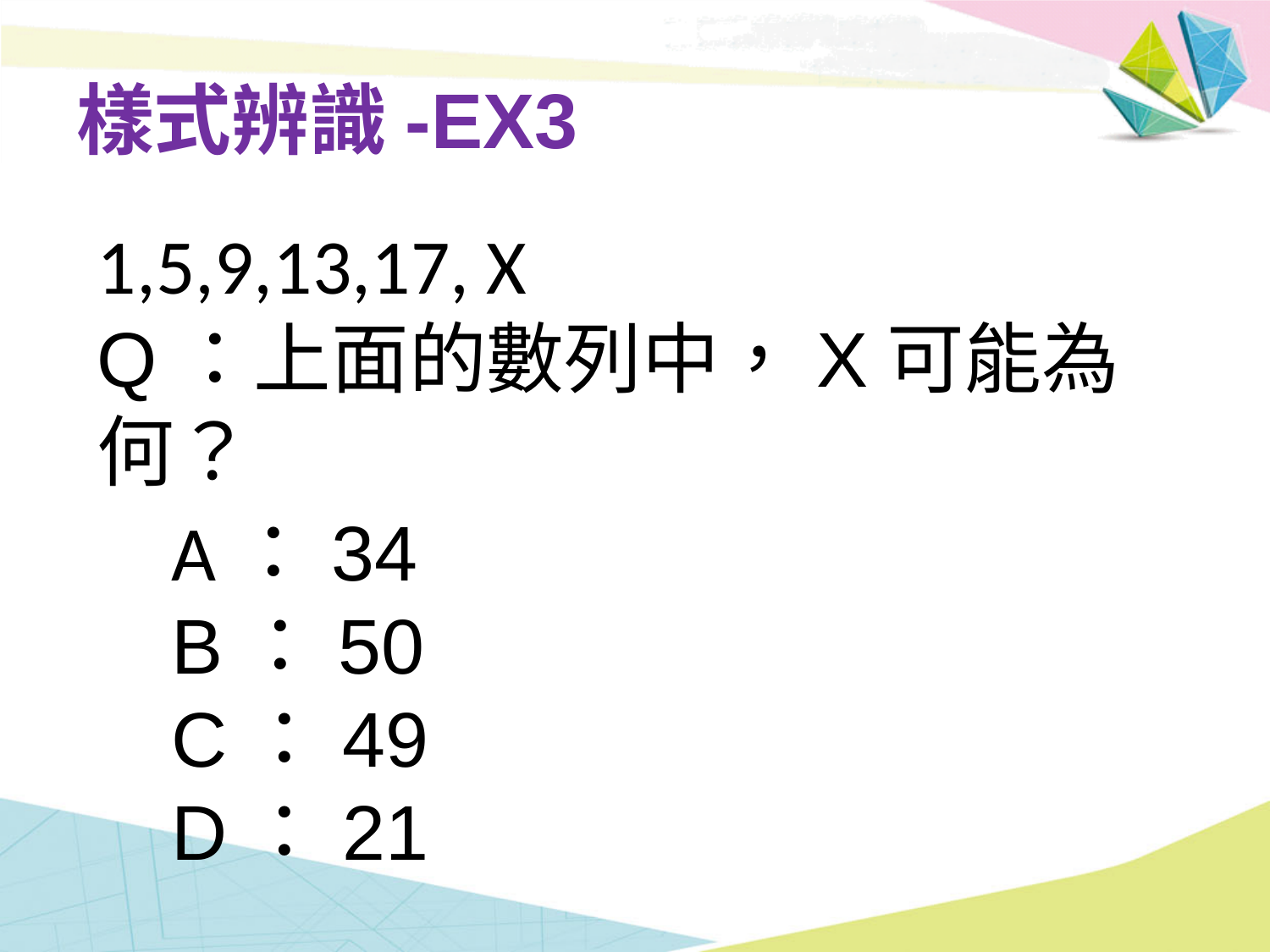

# 樣式辨識-EX3
1,5,9,13,17, X
Q：上面的數列中，X可能為何？
A：34
B：50
C：49
D：21